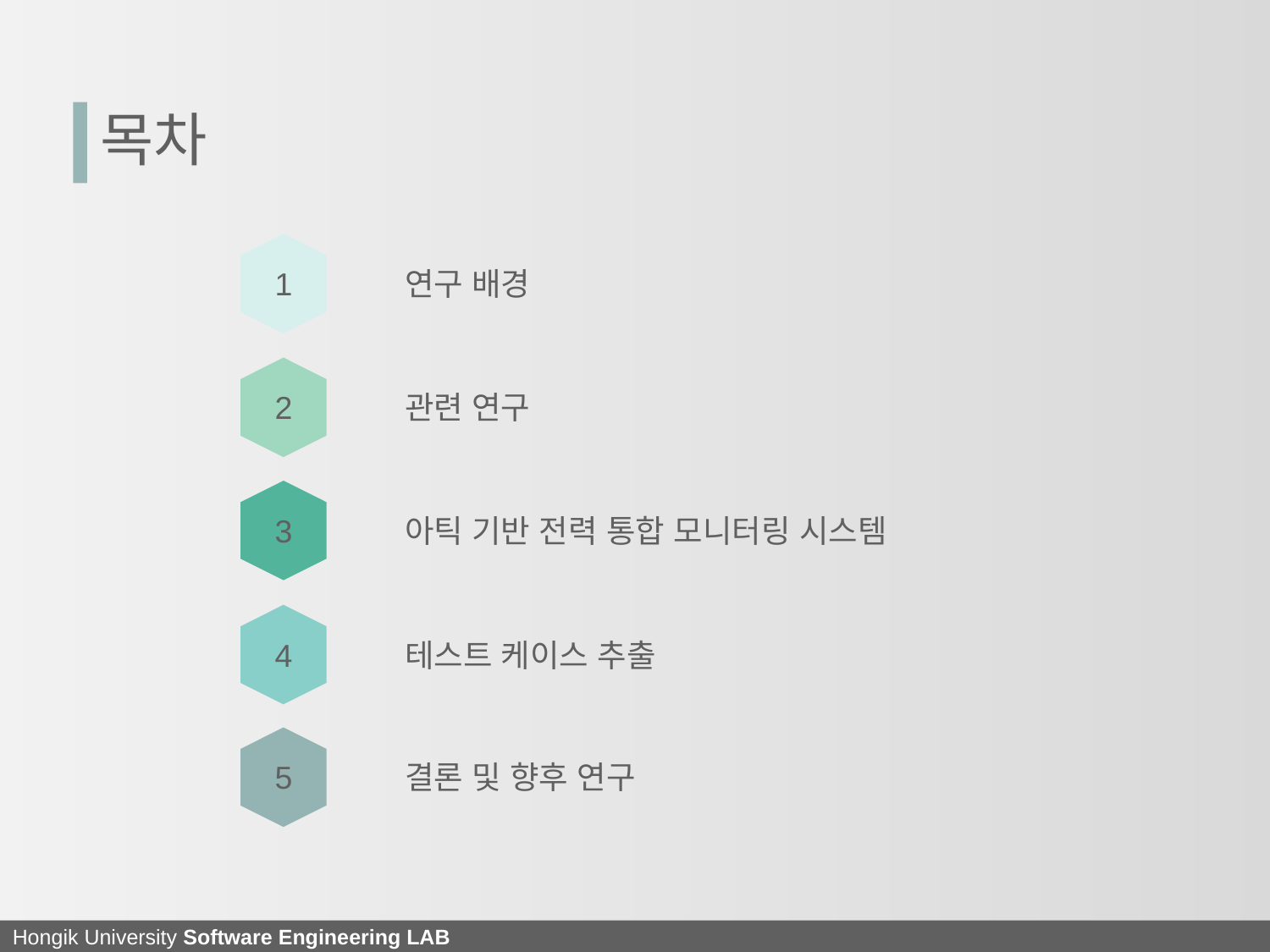

# 목차

1
연구 배경

2
관련 연구

3
아틱 기반 전력 통합 모니터링 시스템

4
테스트 케이스 추출

5
결론 및 향후 연구